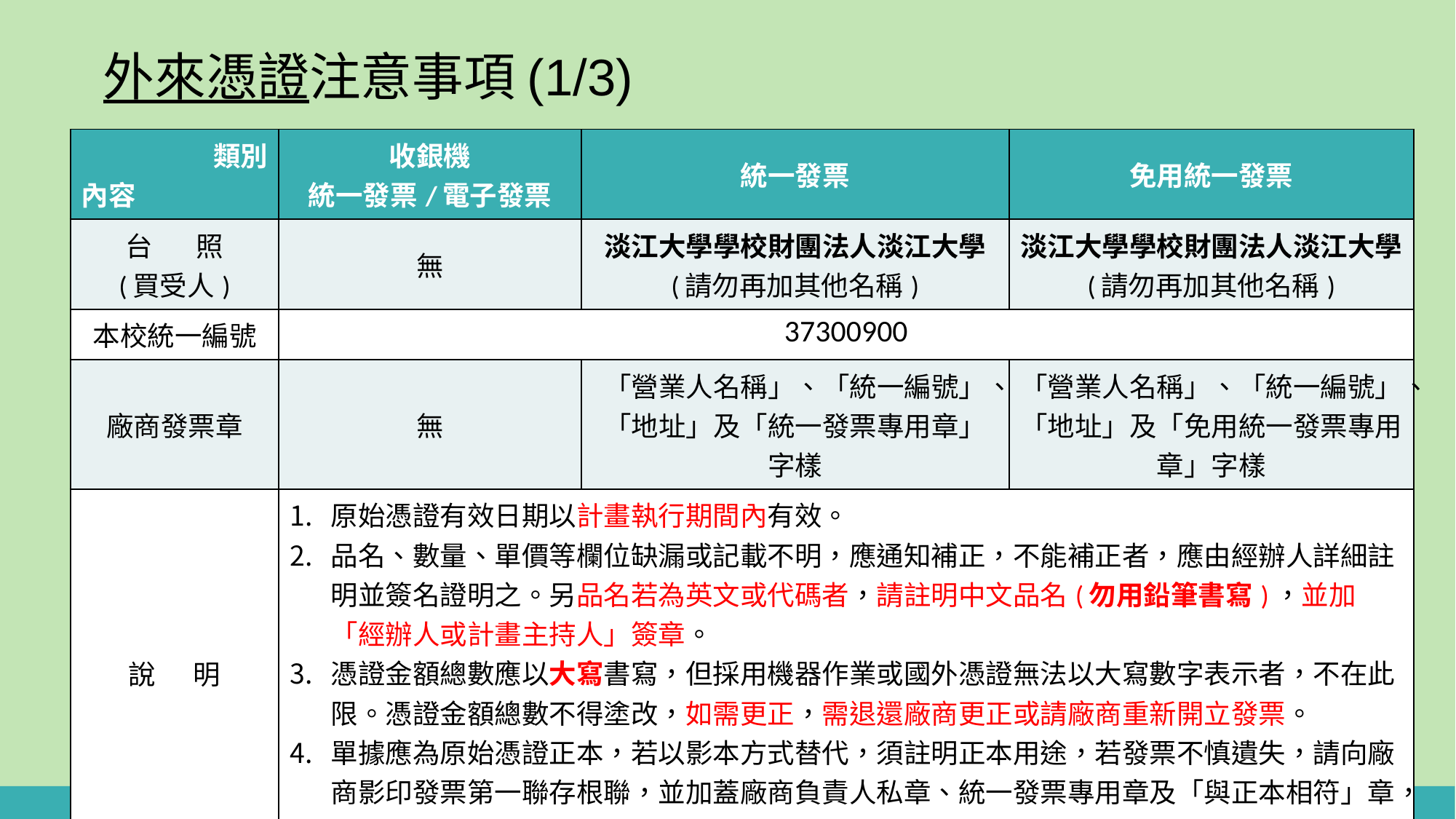

# 外來憑證注意事項(1/3)
| 類別 內容 | 收銀機 統一發票/電子發票 | 統一發票 | 免用統一發票 |
| --- | --- | --- | --- |
| 台 照 (買受人) | 無 | 淡江大學學校財團法人淡江大學 (請勿再加其他名稱) | 淡江大學學校財團法人淡江大學 (請勿再加其他名稱) |
| 本校統一編號 | 37300900 |  |  |
| 廠商發票章 | 無 | 「營業人名稱」、「統一編號」、「地址」及「統一發票專用章」 字樣 | 「營業人名稱」、「統一編號」、「地址」及「免用統一發票專用章」字樣 |
| 說 明 | 原始憑證有效日期以計畫執行期間內有效。 品名、數量、單價等欄位缺漏或記載不明，應通知補正，不能補正者，應由經辦人詳細註明並簽名證明之。另品名若為英文或代碼者，請註明中文品名(勿用鉛筆書寫)，並加「經辦人或計畫主持人」簽章。 憑證金額總數應以大寫書寫，但採用機器作業或國外憑證無法以大寫數字表示者，不在此限。憑證金額總數不得塗改，如需更正，需退還廠商更正或請廠商重新開立發票。 單據應為原始憑證正本，若以影本方式替代，須註明正本用途，若發票不慎遺失，請向廠商影印發票第一聯存根聯，並加蓋廠商負責人私章、統一發票專用章及「與正本相符」章，再行報支。 |  |  |
46